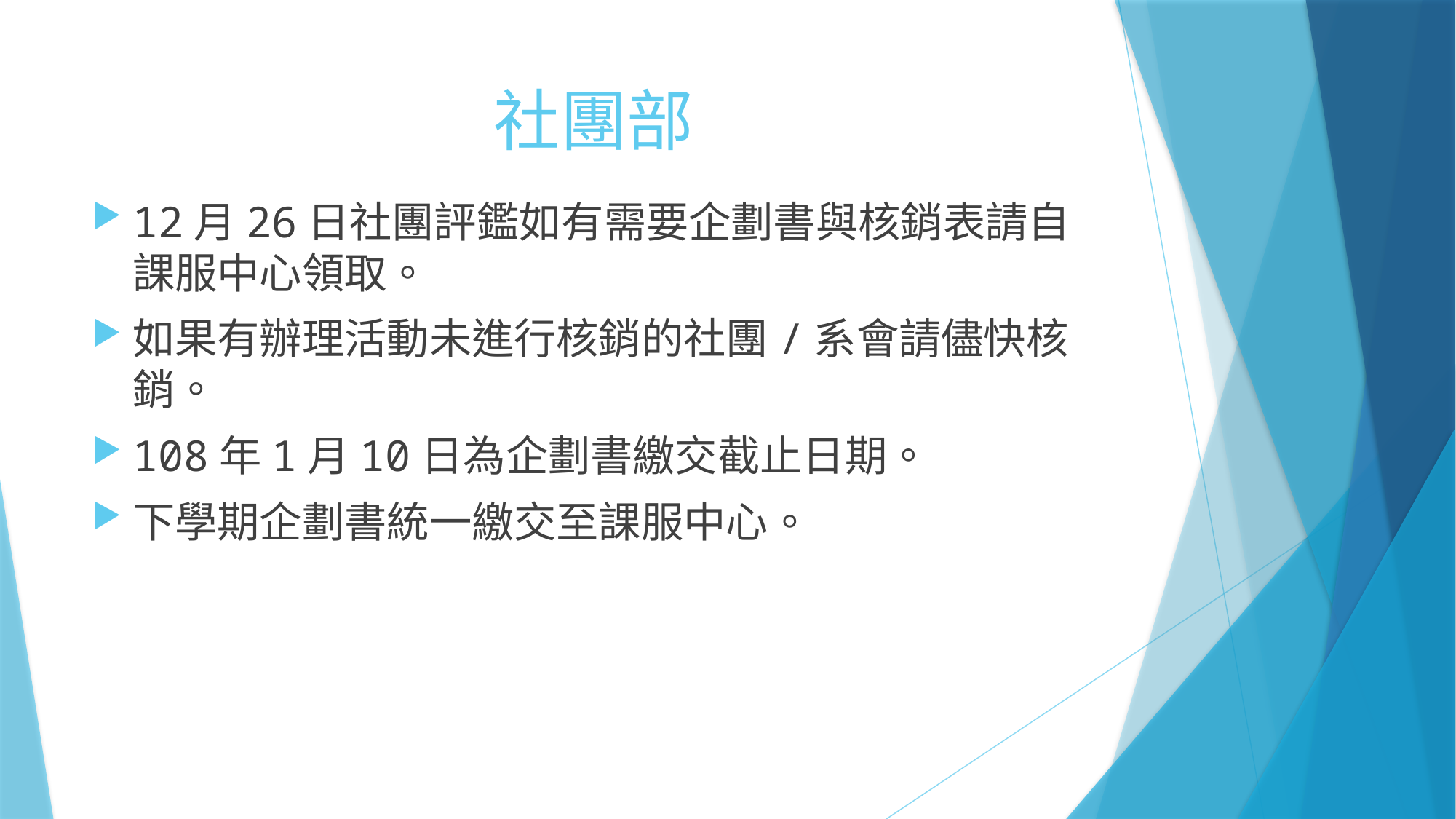

# 社團部
12月26日社團評鑑如有需要企劃書與核銷表請自課服中心領取。
如果有辦理活動未進行核銷的社團/系會請儘快核銷。
108年1月10日為企劃書繳交截止日期。
下學期企劃書統一繳交至課服中心。